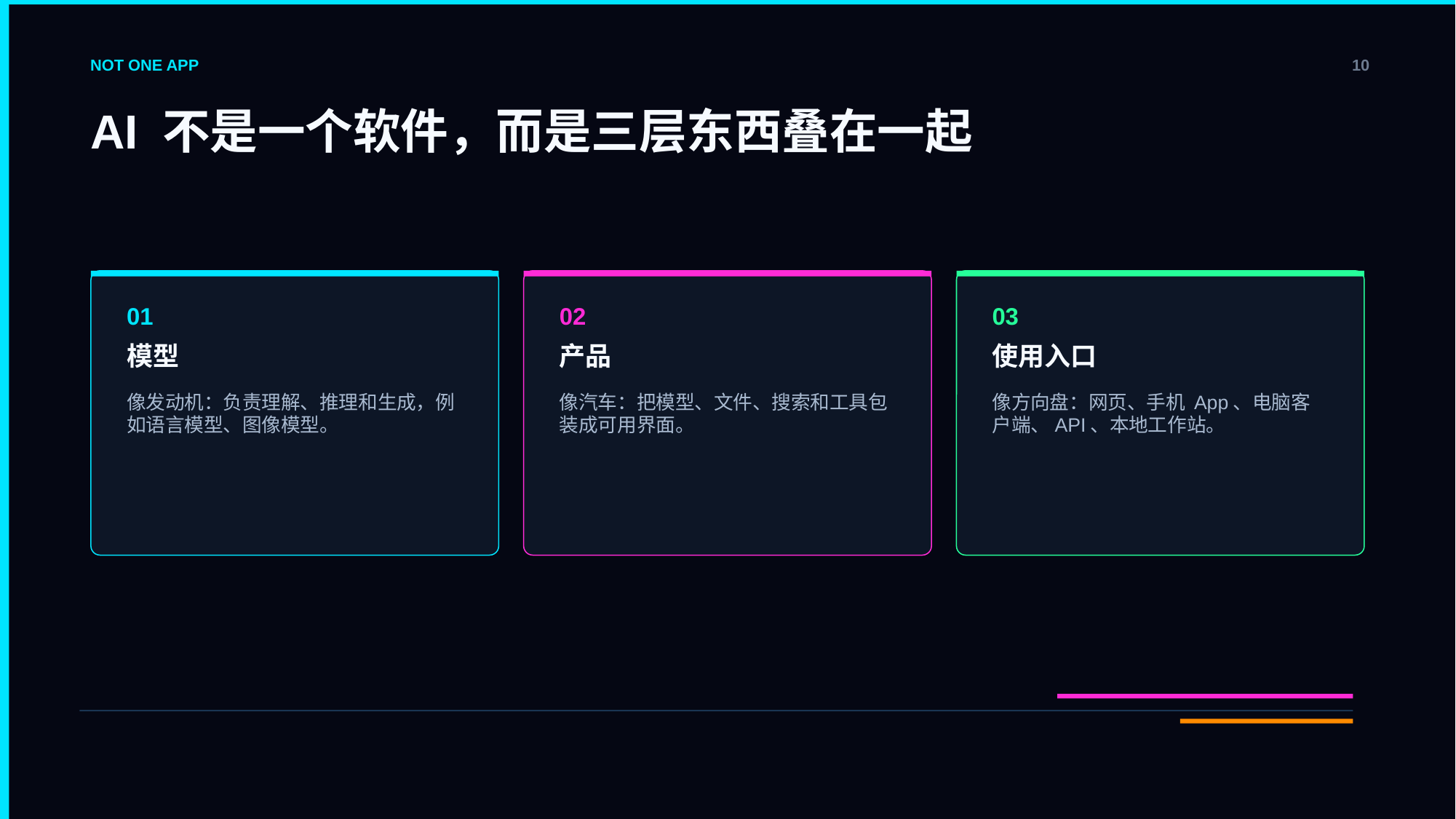

NOT ONE APP
10
AI 不是一个软件，而是三层东西叠在一起

01
02
03
模型
产品
使用入口
像发动机：负责理解、推理和生成，例如语言模型、图像模型。
像汽车：把模型、文件、搜索和工具包装成可用界面。
像方向盘：网页、手机 App、电脑客户端、API、本地工作站。